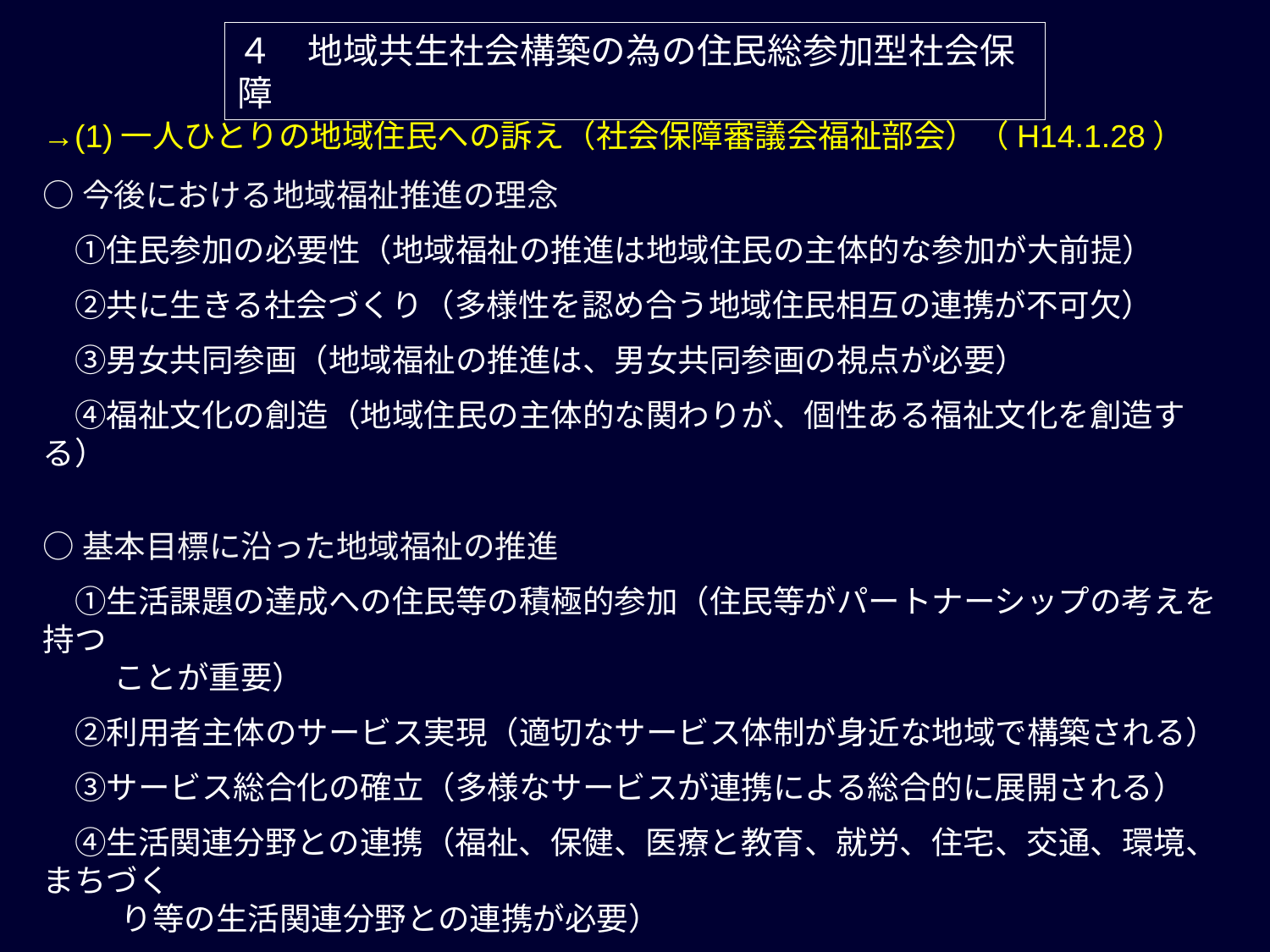

４　地域共生社会構築の為の住民総参加型社会保障
→(1)一人ひとりの地域住民への訴え（社会保障審議会福祉部会）（H14.1.28）

○今後における地域福祉推進の理念

　①住民参加の必要性（地域福祉の推進は地域住民の主体的な参加が大前提）

　②共に生きる社会づくり（多様性を認め合う地域住民相互の連携が不可欠）

　③男女共同参画（地域福祉の推進は、男女共同参画の視点が必要）

　④福祉文化の創造（地域住民の主体的な関わりが、個性ある福祉文化を創造する）

○基本目標に沿った地域福祉の推進

　①生活課題の達成への住民等の積極的参加（住民等がパートナーシップの考えを持つ
　　 ことが重要）

　②利用者主体のサービス実現（適切なサービス体制が身近な地域で構築される）

　③サービス総合化の確立（多様なサービスが連携による総合的に展開される）

　④生活関連分野との連携（福祉、保健、医療と教育、就労、住宅、交通、環境、まちづく
　　  り等の生活関連分野との連携が必要）